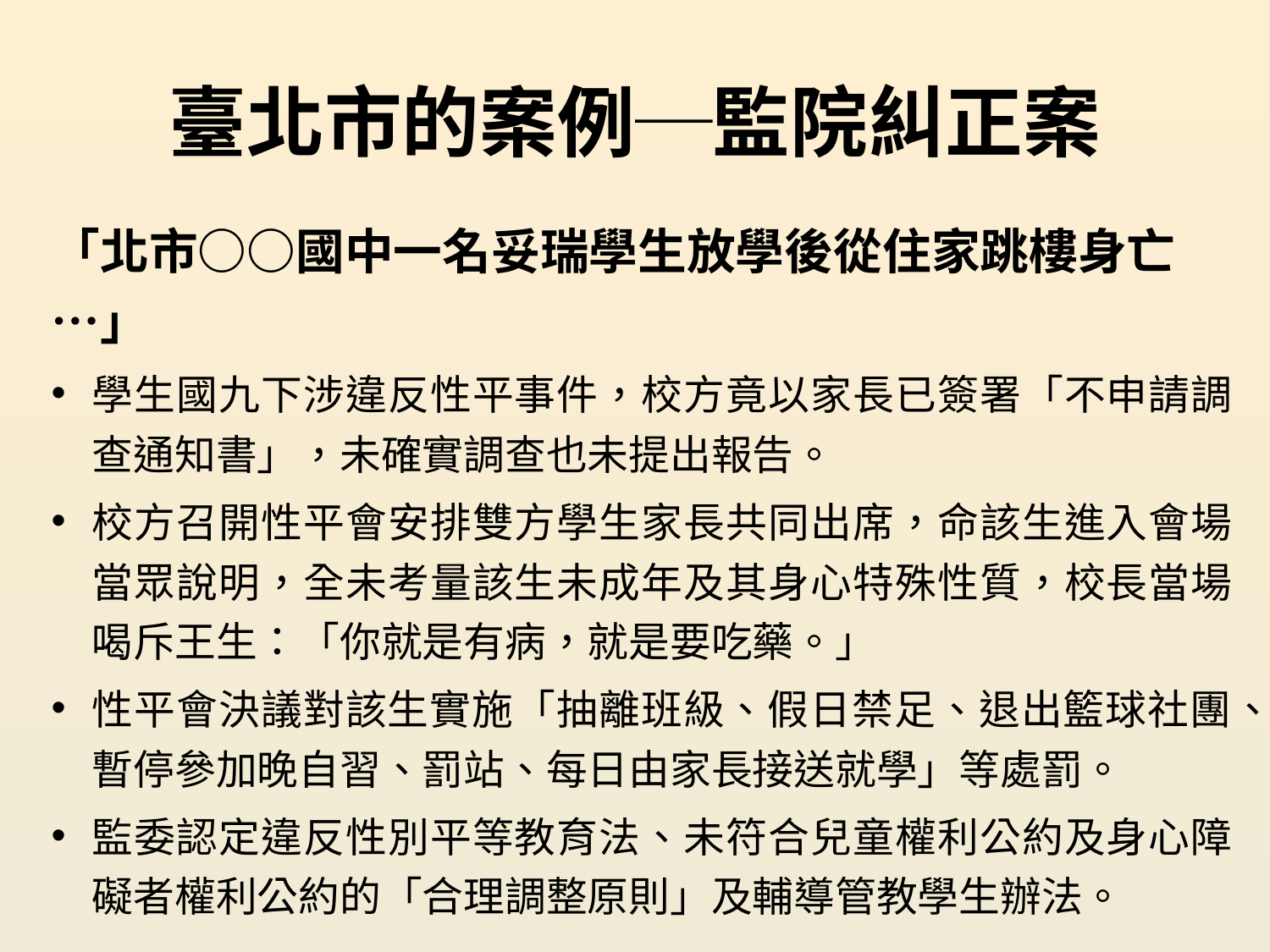

# 臺北市的案例─監院糾正案
「北市○○國中一名妥瑞學生放學後從住家跳樓身亡…」
學生國九下涉違反性平事件，校方竟以家長已簽署「不申請調查通知書」，未確實調查也未提出報告。
校方召開性平會安排雙方學生家長共同出席，命該生進入會場當眾說明，全未考量該生未成年及其身心特殊性質，校長當場喝斥王生：「你就是有病，就是要吃藥。」
性平會決議對該生實施「抽離班級、假日禁足、退出籃球社團、暫停參加晚自習、罰站、每日由家長接送就學」等處罰。
監委認定違反性別平等教育法、未符合兒童權利公約及身心障礙者權利公約的「合理調整原則」及輔導管教學生辦法。